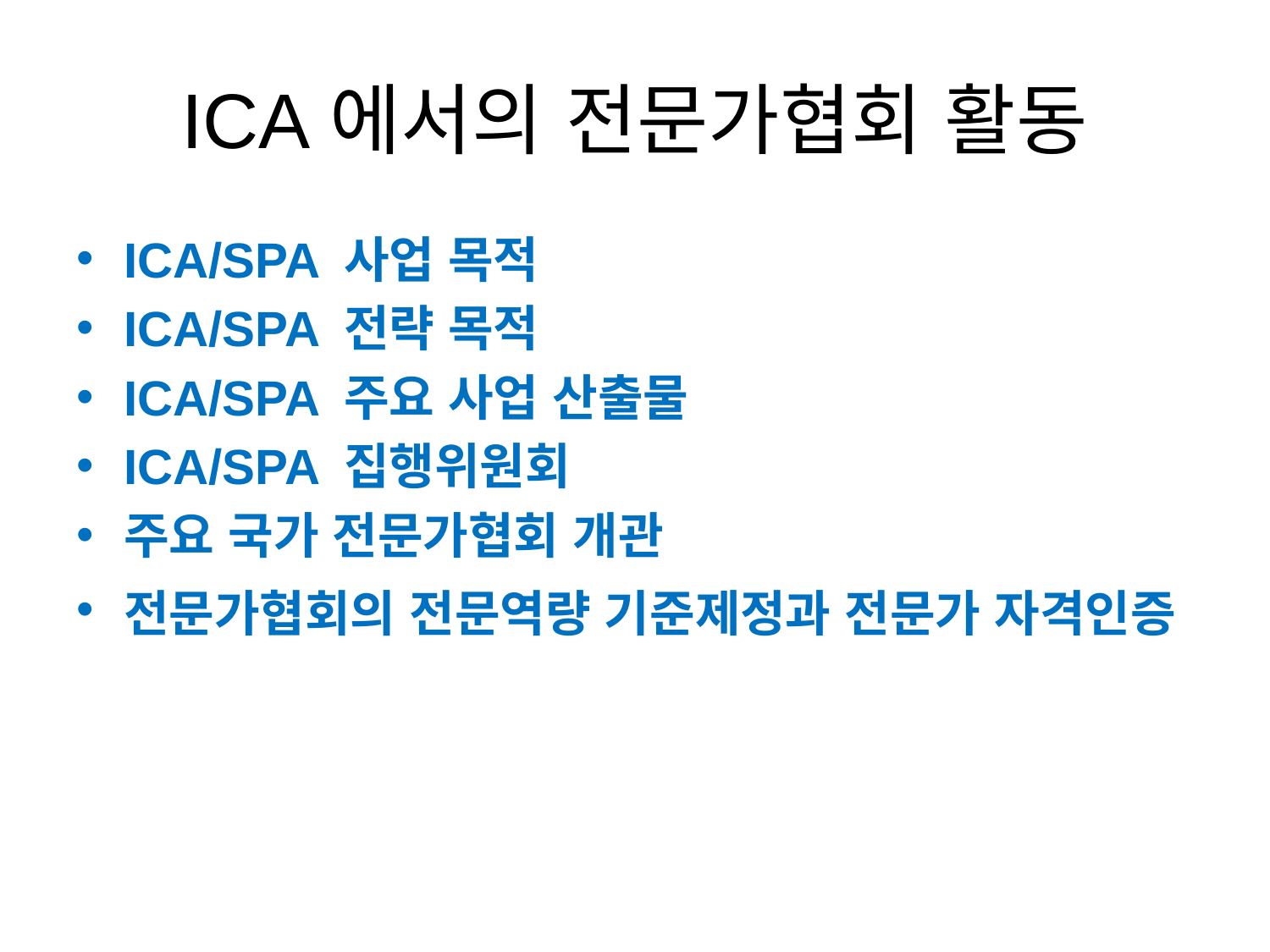

# ICA에서의 전문가협회 활동
ICA/SPA 사업 목적
ICA/SPA 전략 목적
ICA/SPA 주요 사업 산출물
ICA/SPA 집행위원회
주요 국가 전문가협회 개관
전문가협회의 전문역량 기준제정과 전문가 자격인증